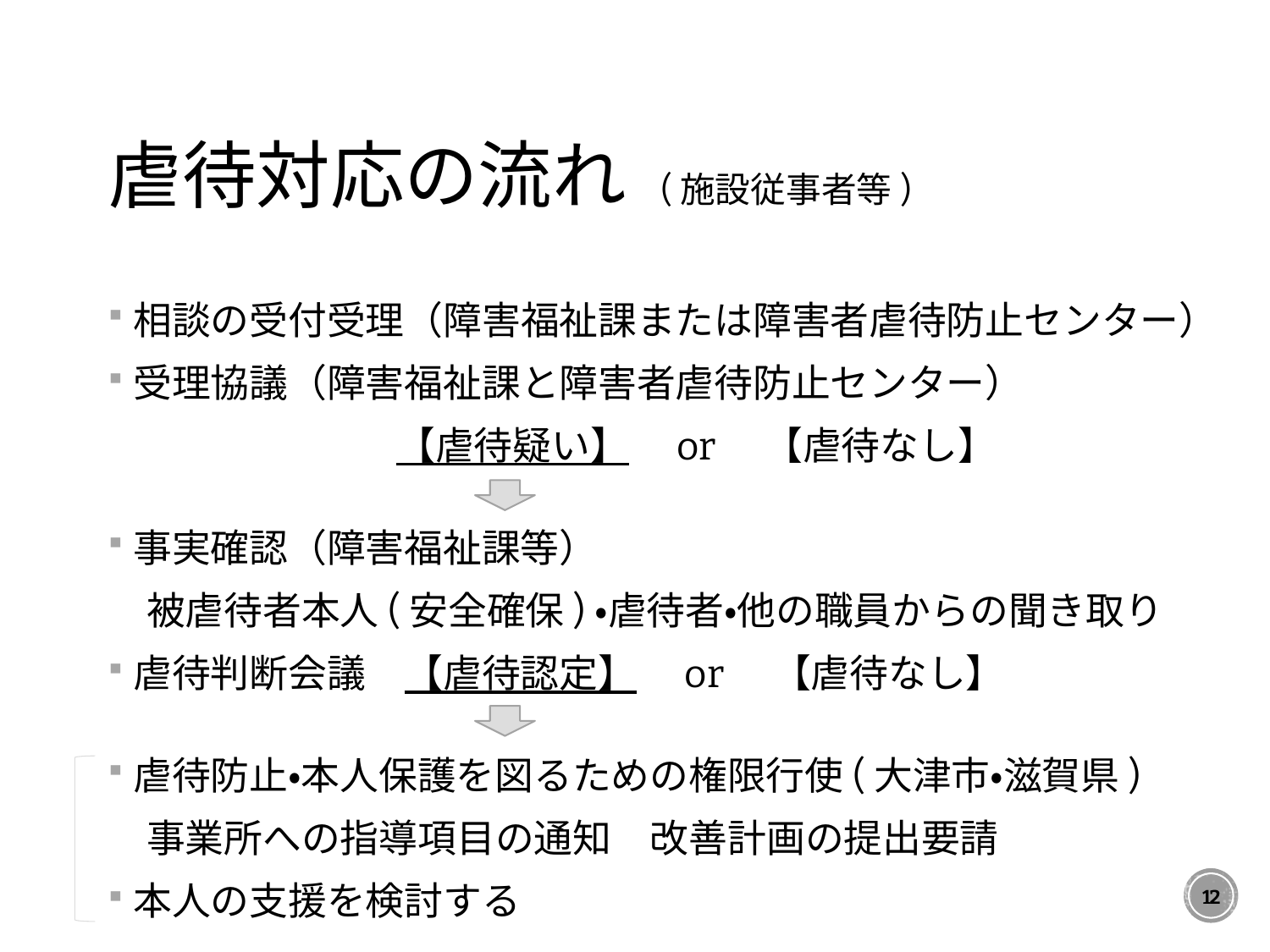

# 虐待対応の流れ (施設従事者等)
相談の受付受理（障害福祉課または障害者虐待防止センター）
受理協議（障害福祉課と障害者虐待防止センター）
　　　　　　　  【虐待疑い】　or　【虐待なし】

事実確認（障害福祉課等）
　被虐待者本人(安全確保)・虐待者・他の職員からの聞き取り
虐待判断会議　【虐待認定】　or　【虐待なし】

虐待防止・本人保護を図るための権限行使(大津市・滋賀県)
　事業所への指導項目の通知　改善計画の提出要請
本人の支援を検討する

12